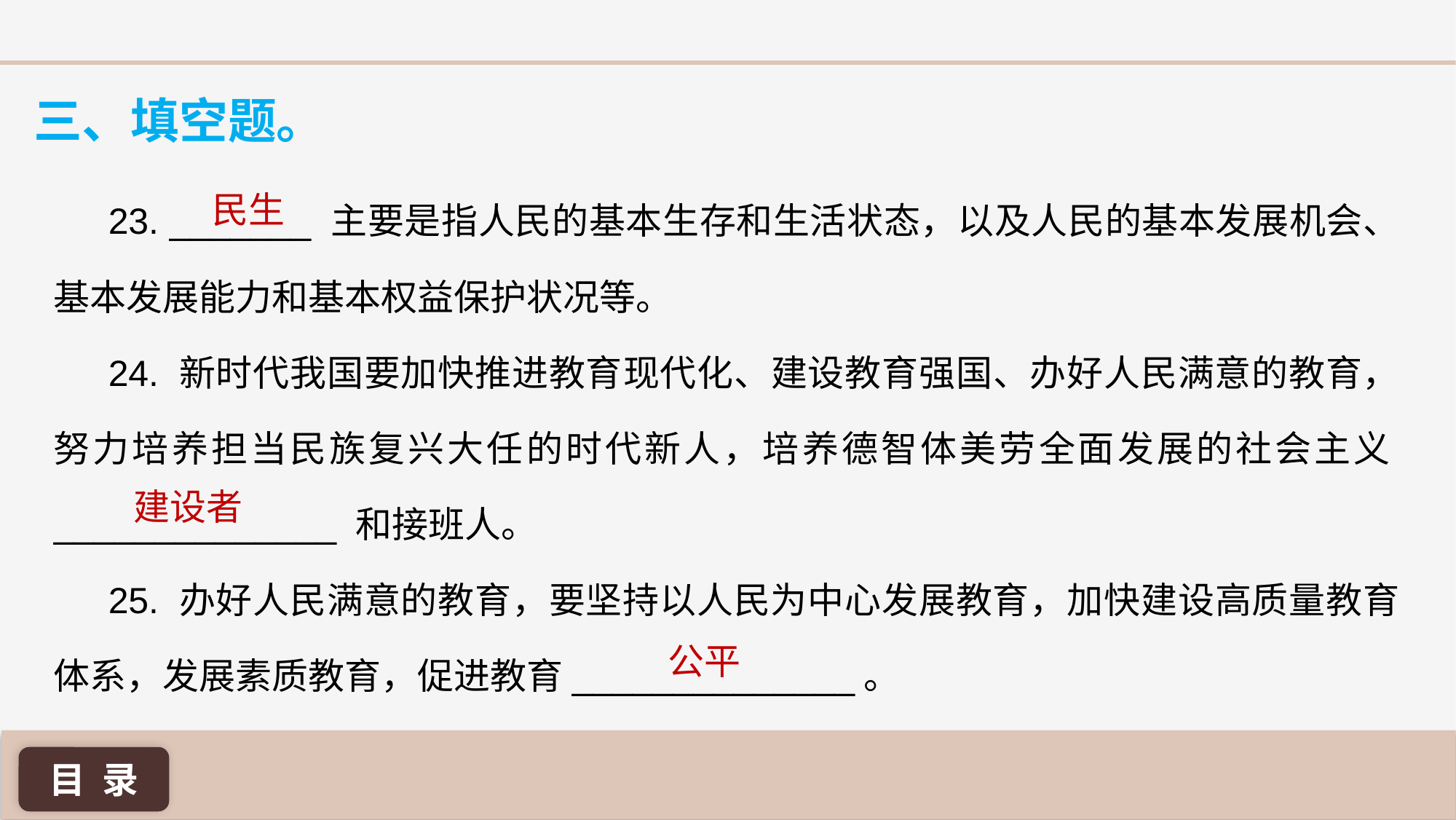

三、填空题。
23. _______ 主要是指人民的基本生存和生活状态，以及人民的基本发展机会、基本发展能力和基本权益保护状况等。
24. 新时代我国要加快推进教育现代化、建设教育强国、办好人民满意的教育，努力培养担当民族复兴大任的时代新人，培养德智体美劳全面发展的社会主义______________ 和接班人。
25. 办好人民满意的教育，要坚持以人民为中心发展教育，加快建设高质量教育体系，发展素质教育，促进教育______________。
民生
建设者
公平